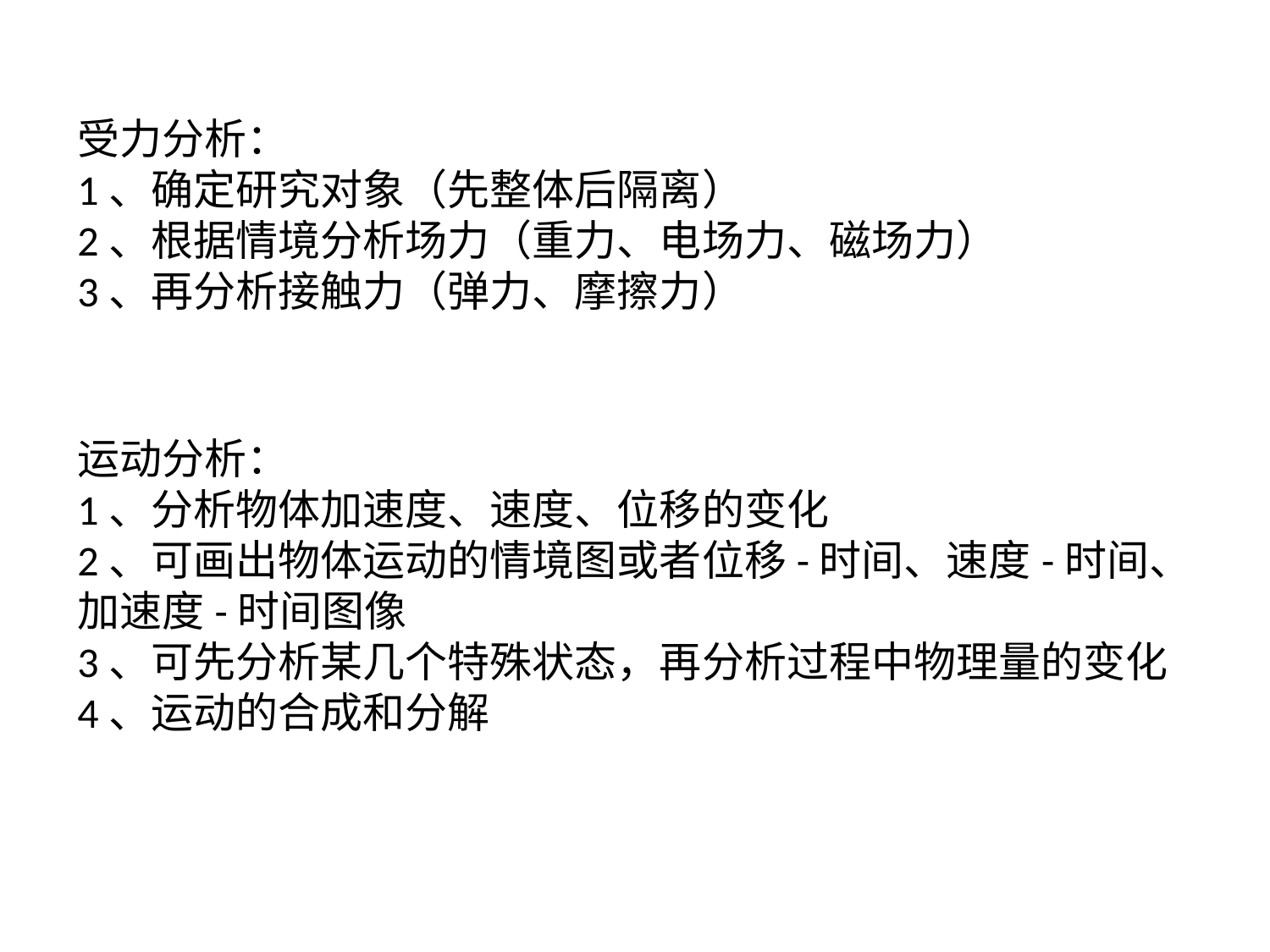

受力分析：
1、确定研究对象（先整体后隔离）
2、根据情境分析场力（重力、电场力、磁场力）
3、再分析接触力（弹力、摩擦力）
运动分析：
1、分析物体加速度、速度、位移的变化
2、可画出物体运动的情境图或者位移-时间、速度-时间、加速度-时间图像
3、可先分析某几个特殊状态，再分析过程中物理量的变化
4、运动的合成和分解